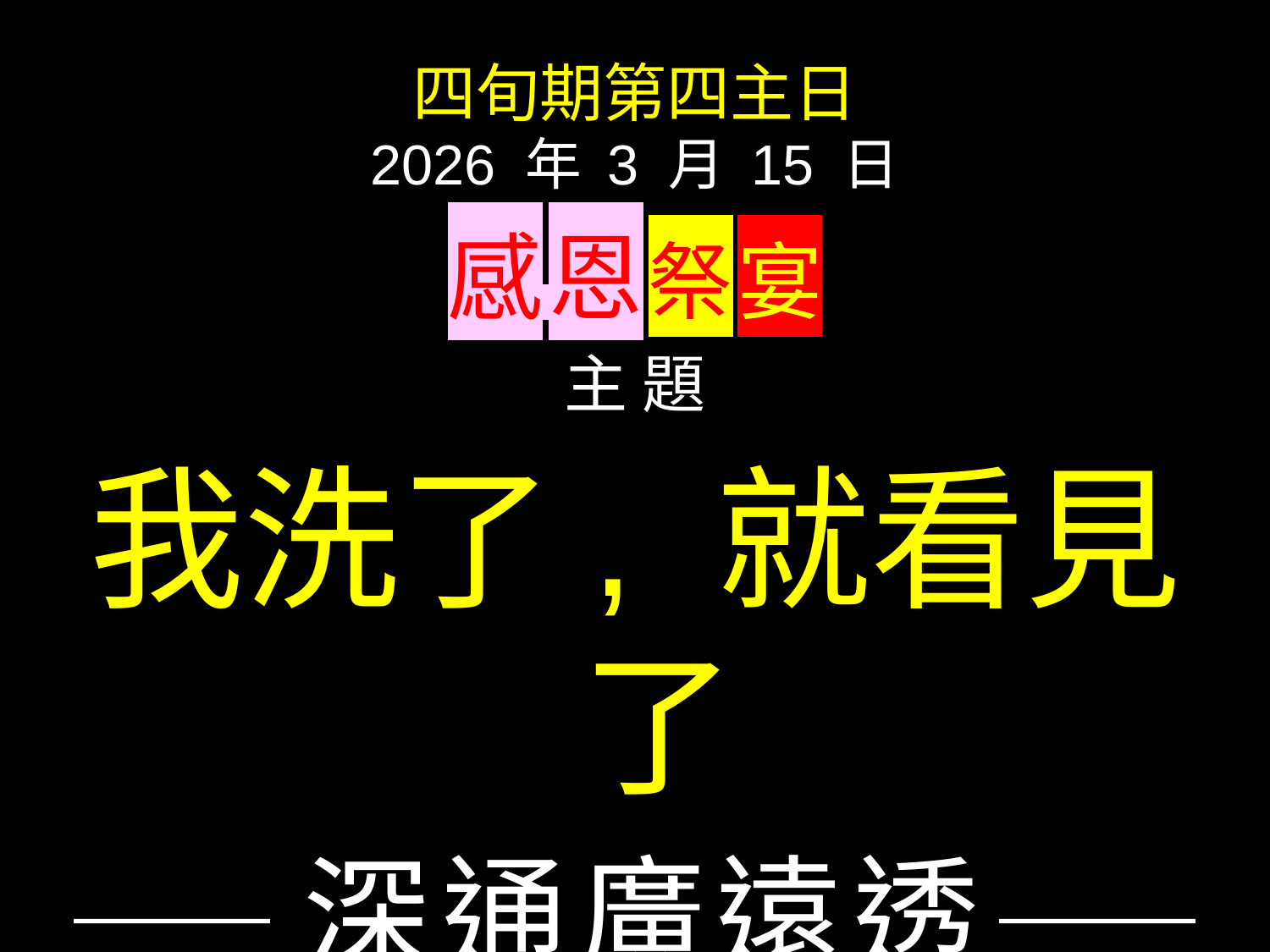

四旬期第四主日
2026 年 3 月 15 日
感 恩 祭 宴

主 題
我洗了, 就看見了
——深通廣遠透——